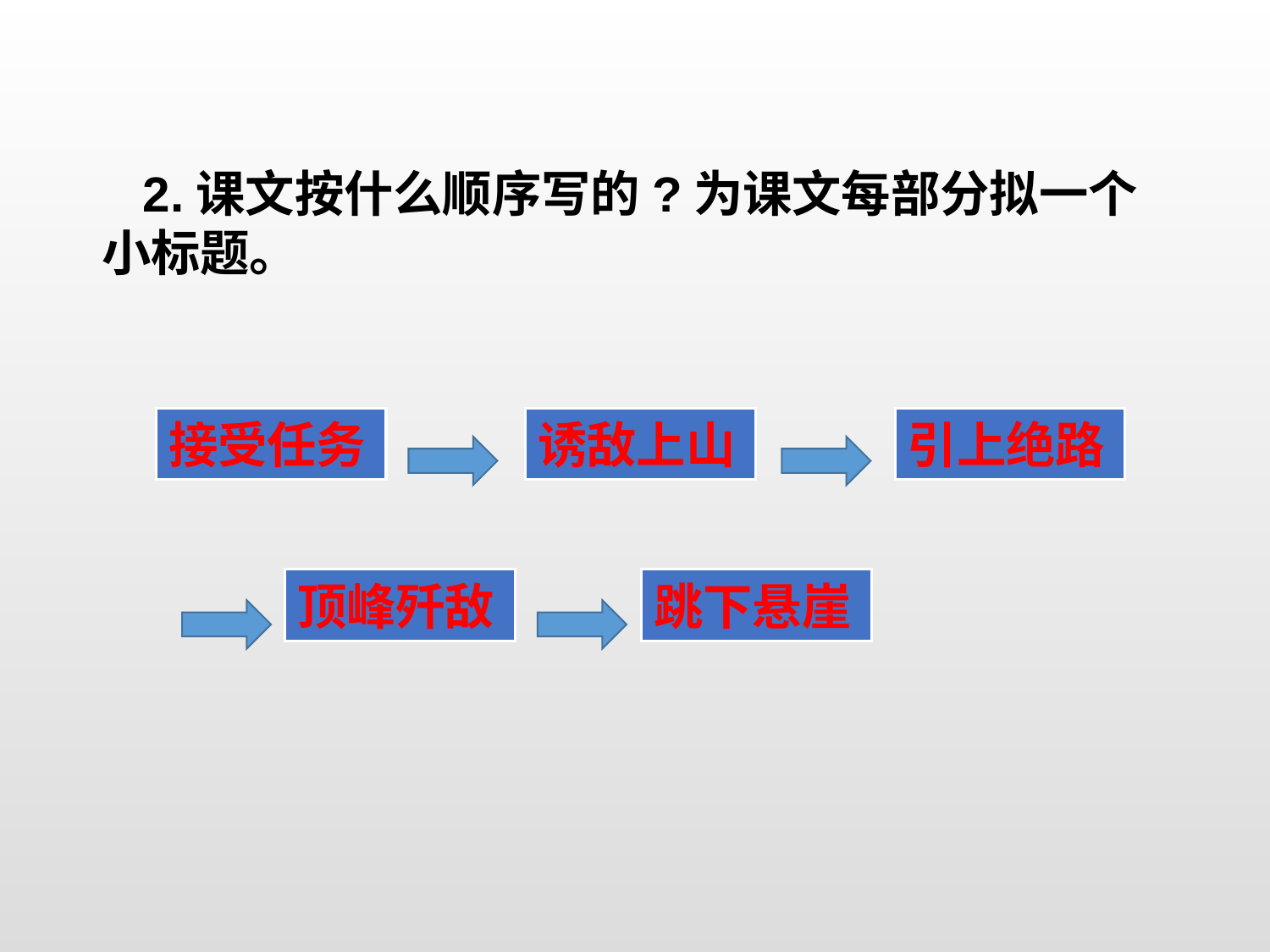

2.课文按什么顺序写的?为课文每部分拟一个小标题。
接受任务
诱敌上山
引上绝路

顶峰歼敌
跳下悬崖